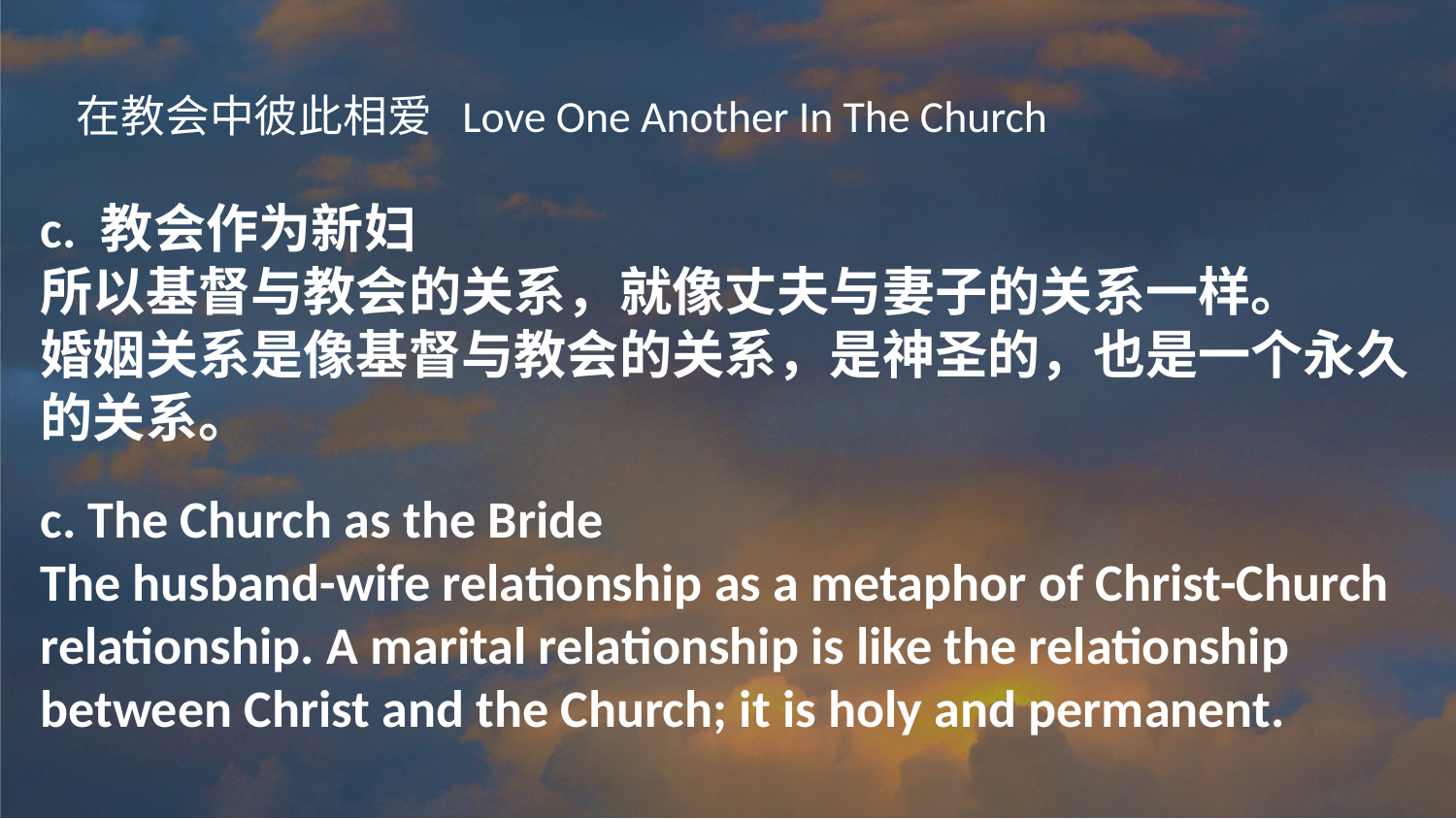

在教会中彼此相爱  Love One Another In The Church
c. 教会作为新妇
所以基督与教会的关系，就像丈夫与妻子的关系一样。
婚姻关系是像基督与教会的关系，是神圣的，也是一个永久的关系。
c. The Church as the Bride
The husband-wife relationship as a metaphor of Christ-Church relationship. A marital relationship is like the relationship between Christ and the Church; it is holy and permanent.